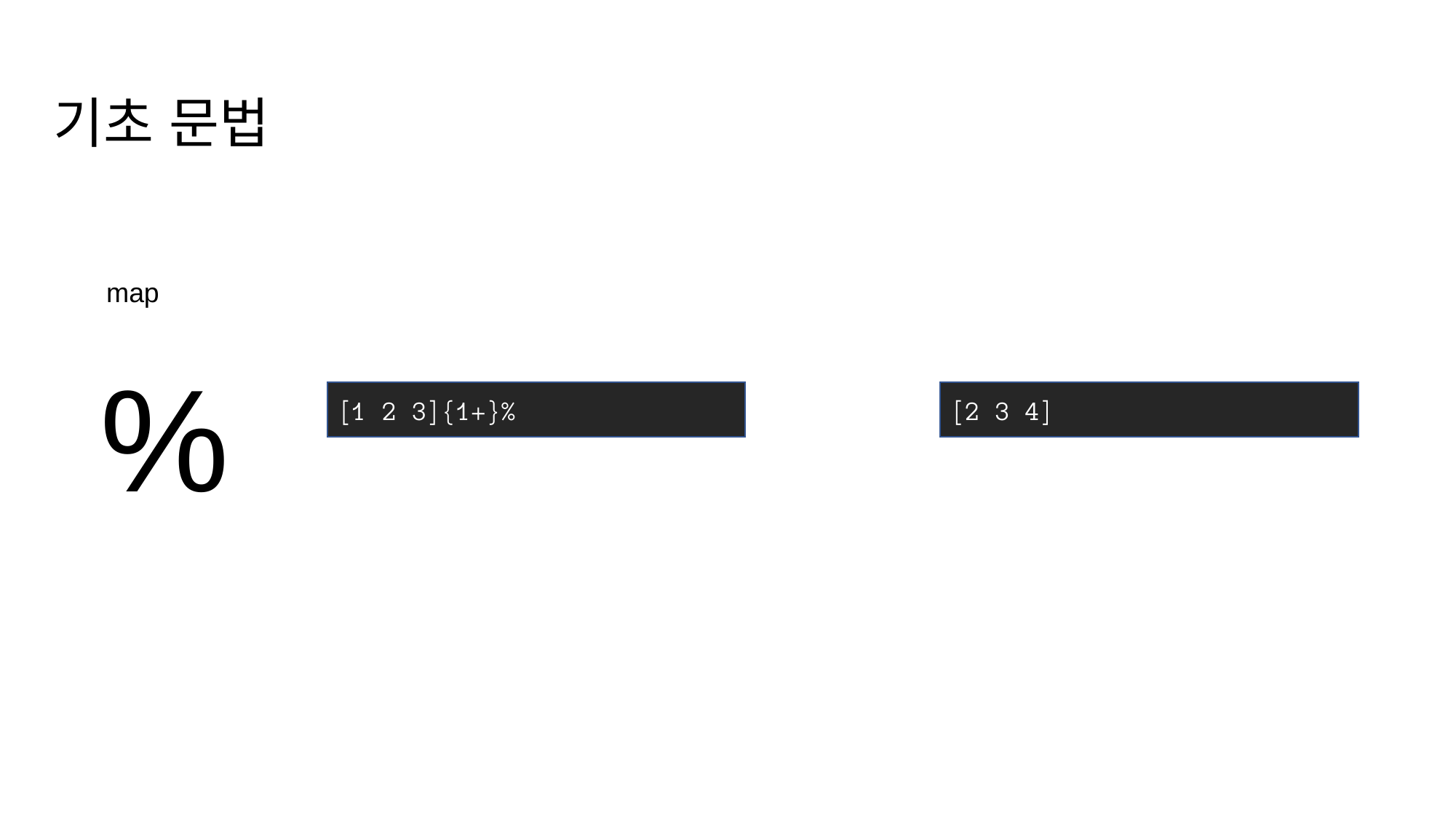

기초 문법
%
map
[1 2 3]{1+}%
[2 3 4]